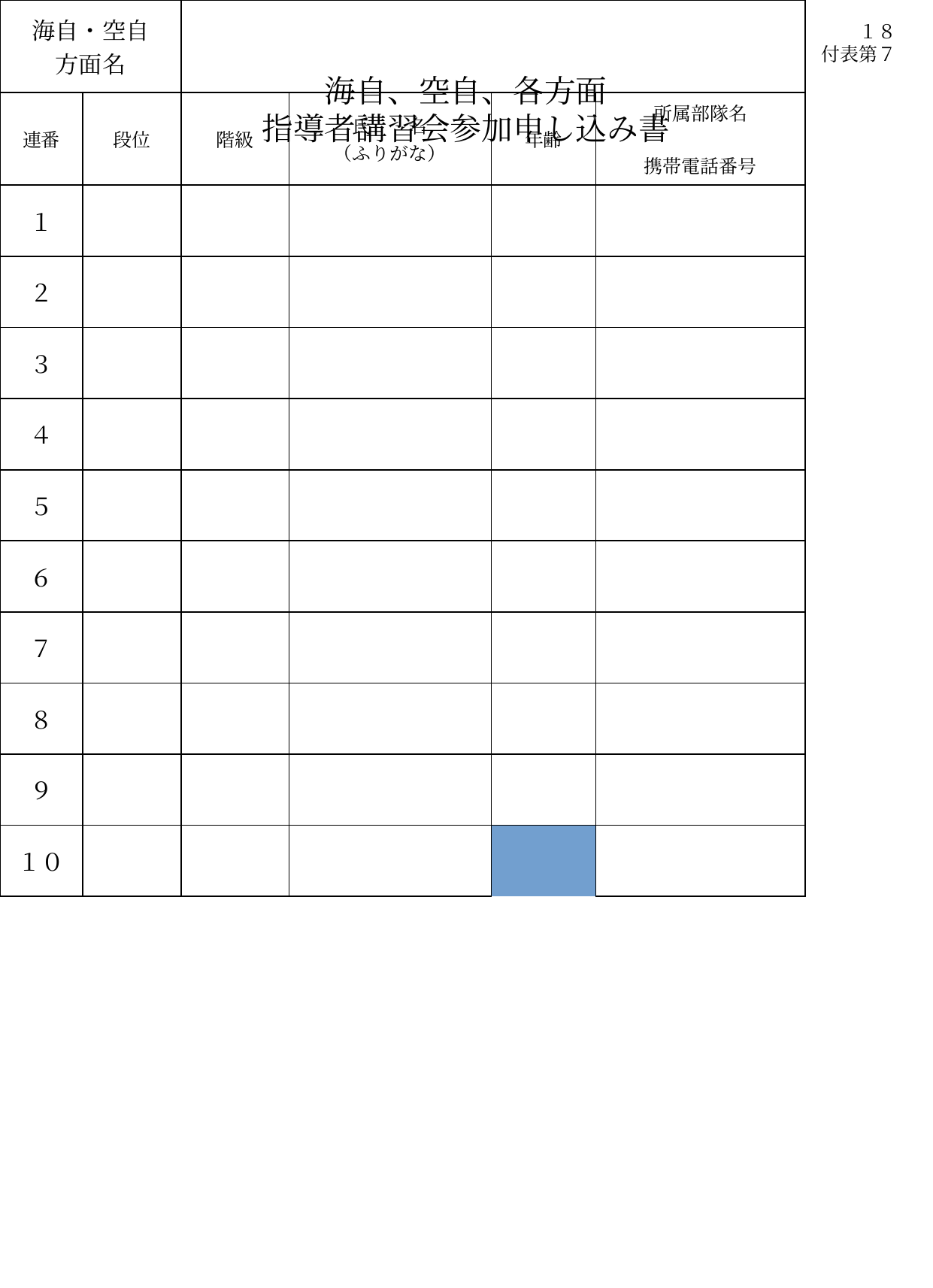

１８
付表第７
海自、空自、各方面
指導者講習会参加申し込み書
| 海自・空自 方面名 |  |  |  |  |  |  |  |  |
| --- | --- | --- | --- | --- | --- | --- | --- | --- |
| 連番 | 段位 | 階級 | 氏　　名 （ふりがな） |  |  | 年齢 |  | 所属部隊名 携帯電話番号 |
| １ |  |  |  |  |  |  |  |  |
| ２ |  |  |  |  |  |  |  |  |
| ３ |  |  |  |  |  |  |  |  |
| ４ |  |  |  |  |  |  |  |  |
| ５ |  |  |  |  |  |  |  |  |
| ６ |  |  |  |  |  |  |  |  |
| ７ |  |  |  |  |  |  |  |  |
| ８ |  |  |  |  |  |  |  |  |
| ９ |  |  |  |  |  |  |  |  |
| １０ |  |  |  |  |  |  |  |  |